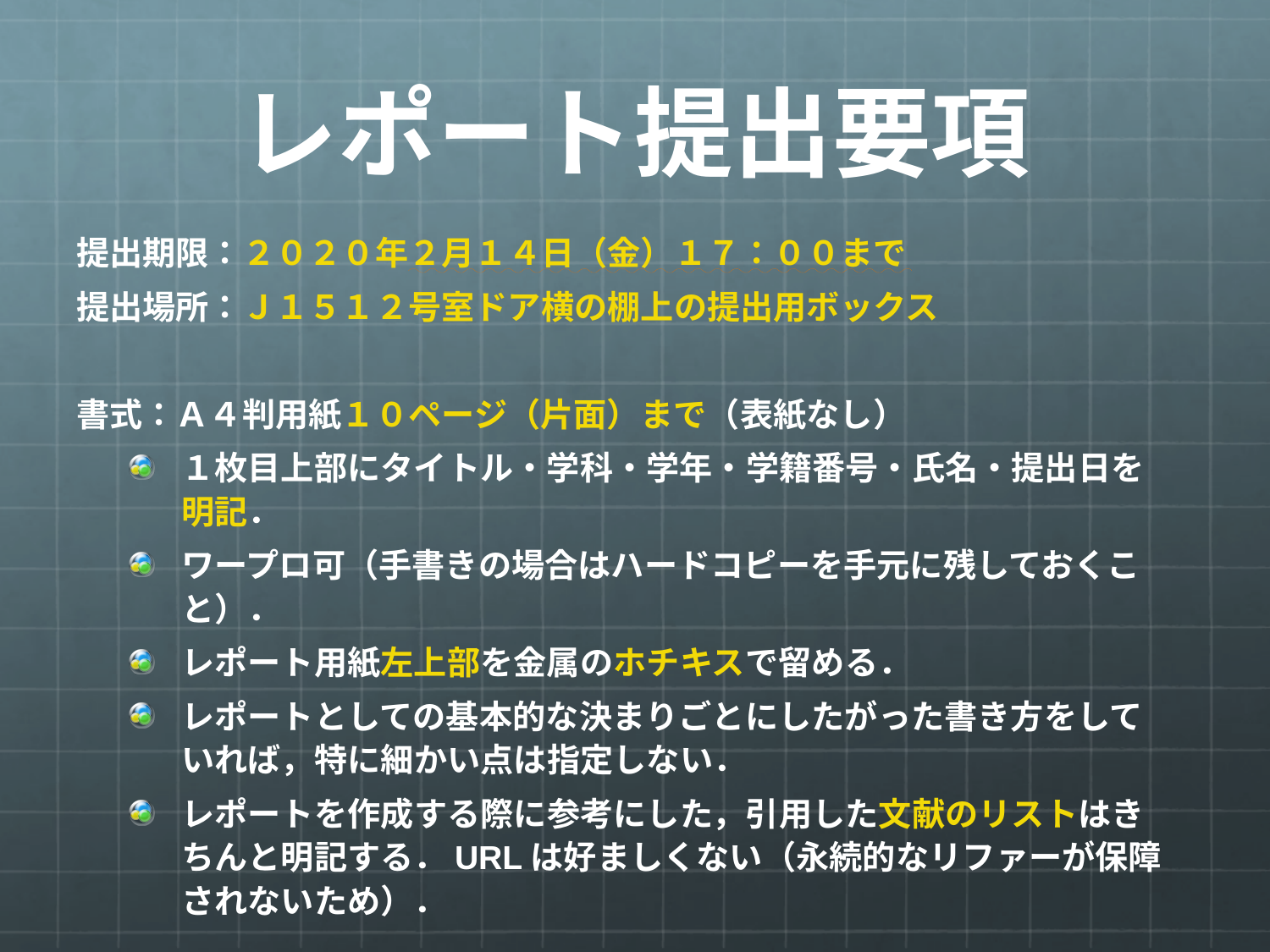

# レポート提出要項
提出期限：２０２０年２月１４日（金）１７：００まで
提出場所：Ｊ１５１２号室ドア横の棚上の提出用ボックス

書式：Ａ４判用紙１０ページ（片面）まで（表紙なし）
１枚目上部にタイトル・学科・学年・学籍番号・氏名・提出日を明記．
ワープロ可（手書きの場合はハードコピーを手元に残しておくこと）．
レポート用紙左上部を金属のホチキスで留める．
レポートとしての基本的な決まりごとにしたがった書き方をしていれば，特に細かい点は指定しない．
レポートを作成する際に参考にした，引用した文献のリストはきちんと明記する．URLは好ましくない（永続的なリファーが保障されないため）．